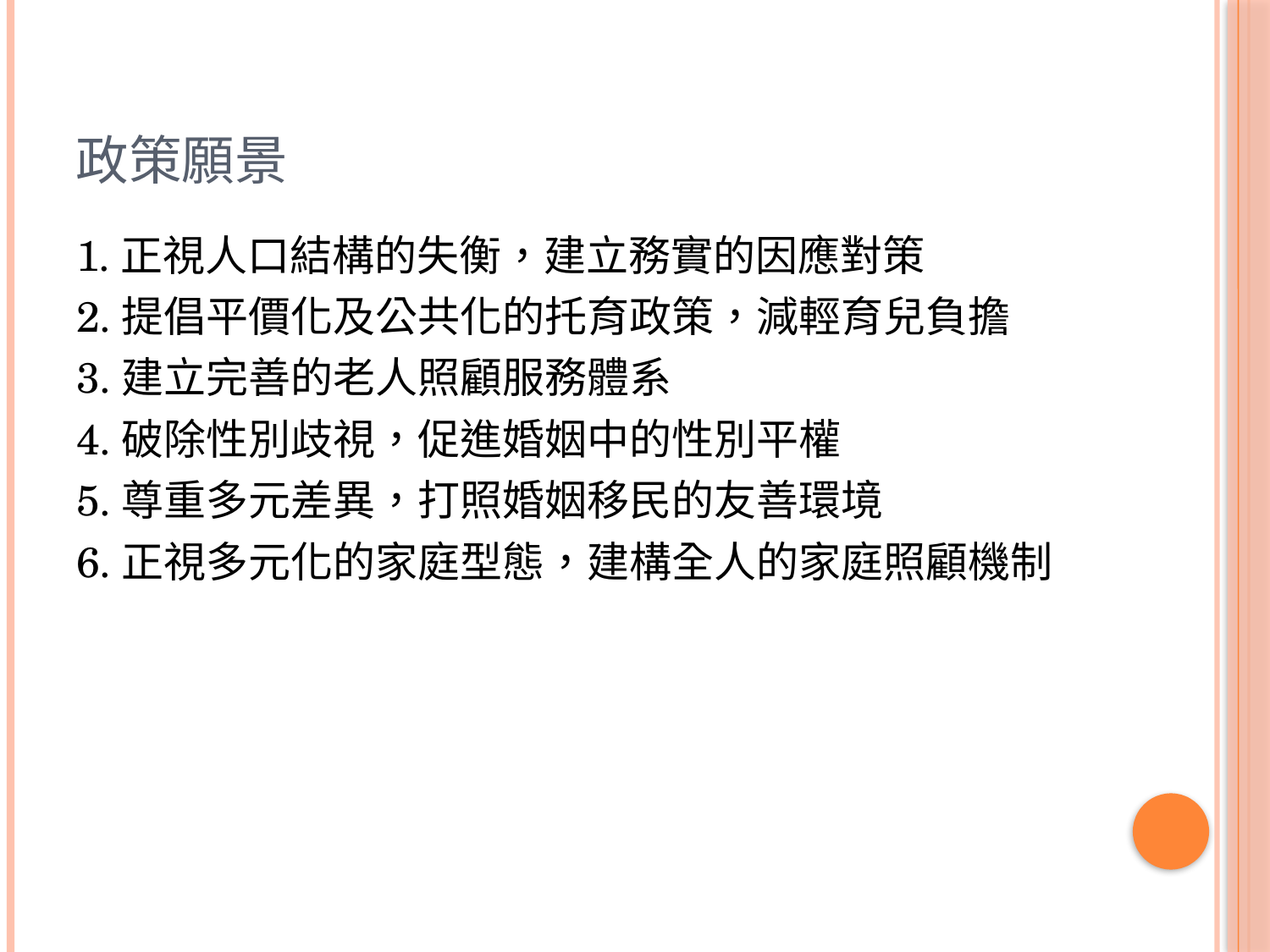

# 政策願景
1.正視人口結構的失衡，建立務實的因應對策
2.提倡平價化及公共化的托育政策，減輕育兒負擔
3.建立完善的老人照顧服務體系
4.破除性別歧視，促進婚姻中的性別平權
5.尊重多元差異，打照婚姻移民的友善環境
6.正視多元化的家庭型態，建構全人的家庭照顧機制